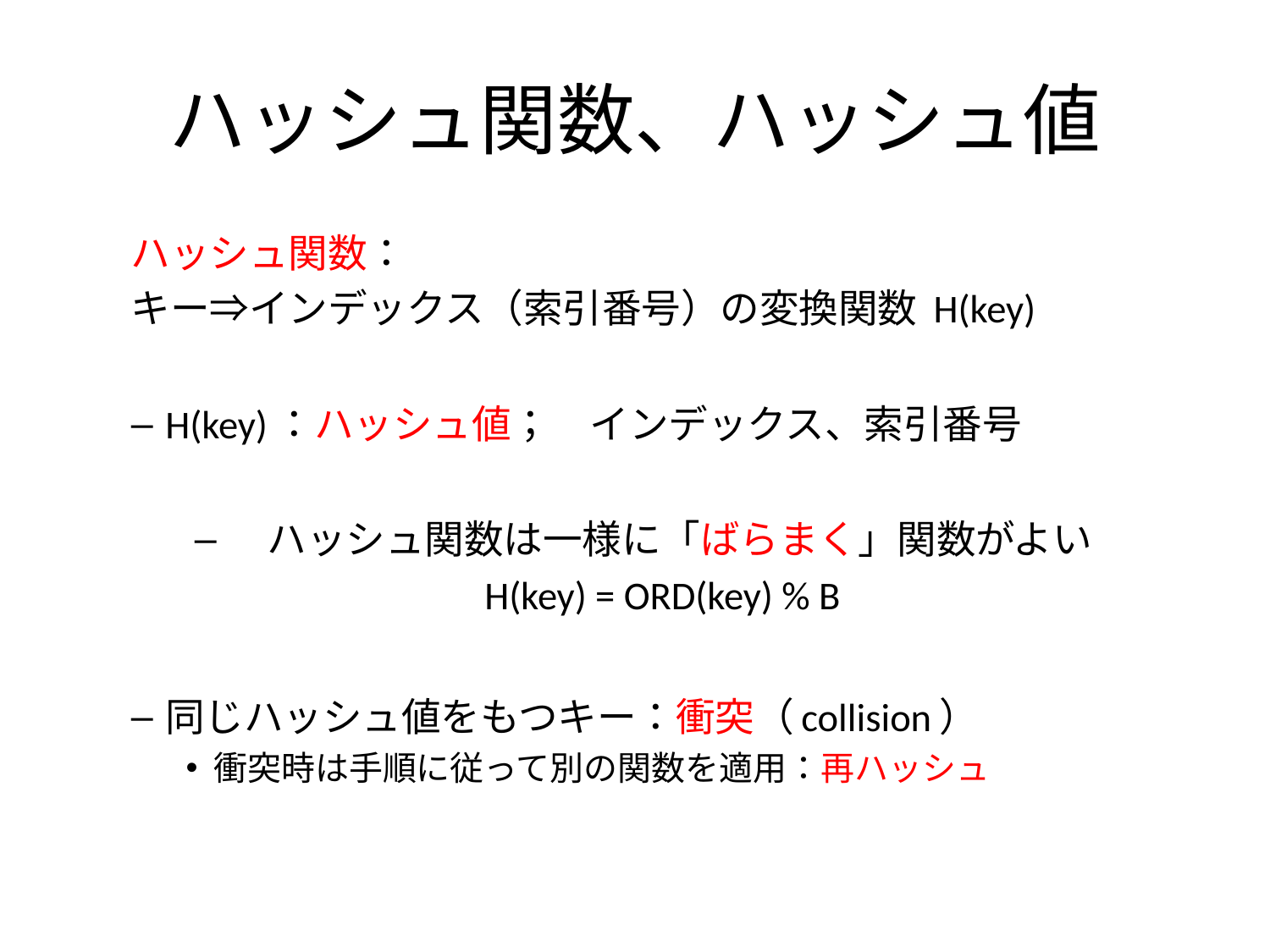

# ハッシュ関数、ハッシュ値
ハッシュ関数：
キー⇒インデックス（索引番号）の変換関数 H(key)

H(key)：ハッシュ値；　インデックス、索引番号

ハッシュ関数は一様に「ばらまく」関数がよい
H(key) = ORD(key) % B

同じハッシュ値をもつキー：衝突（collision）
衝突時は手順に従って別の関数を適用：再ハッシュ